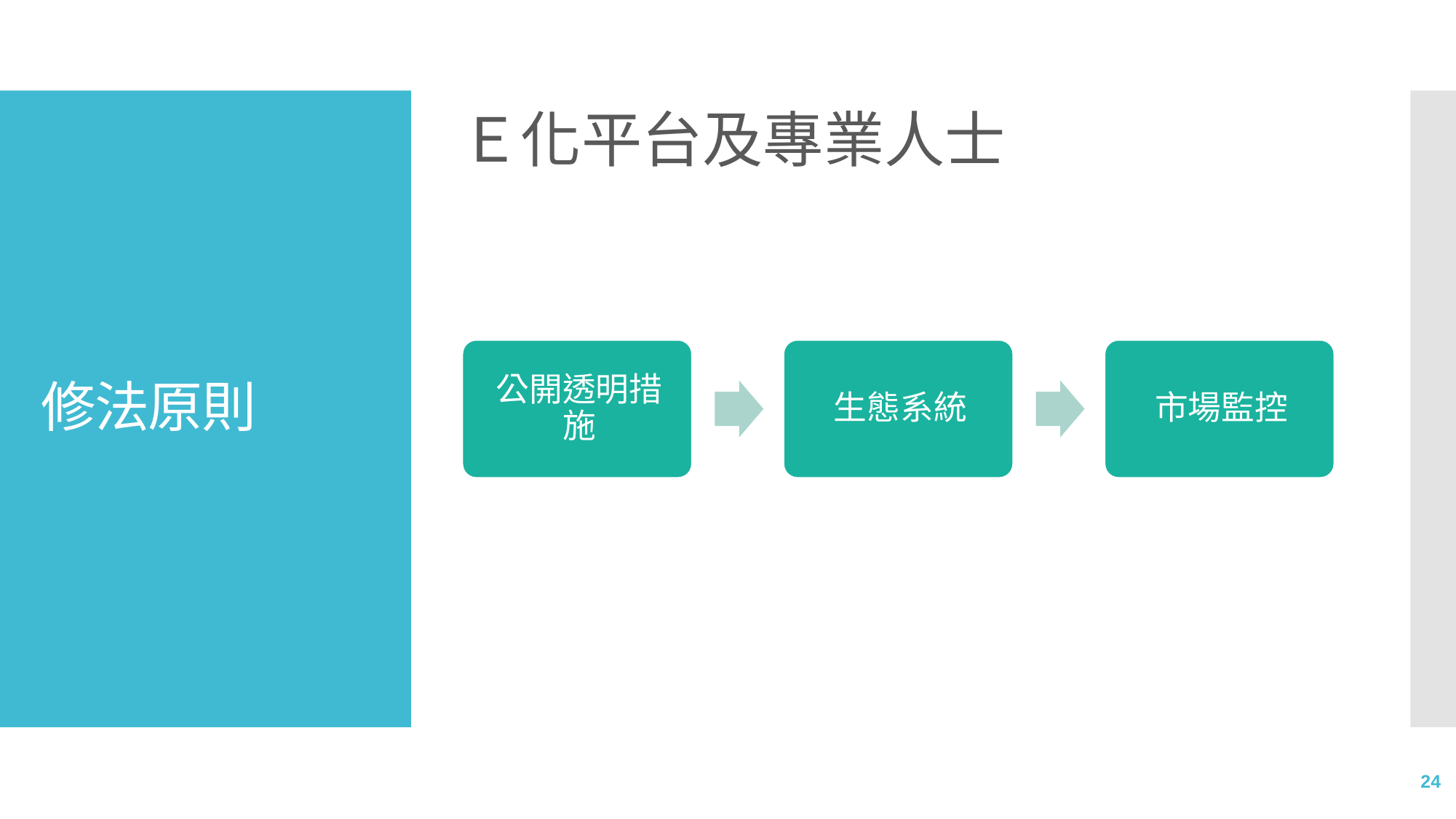

Ｅ化平台及專業人士
公開透明措施

生態系統

市場監控
# 修法原則
24